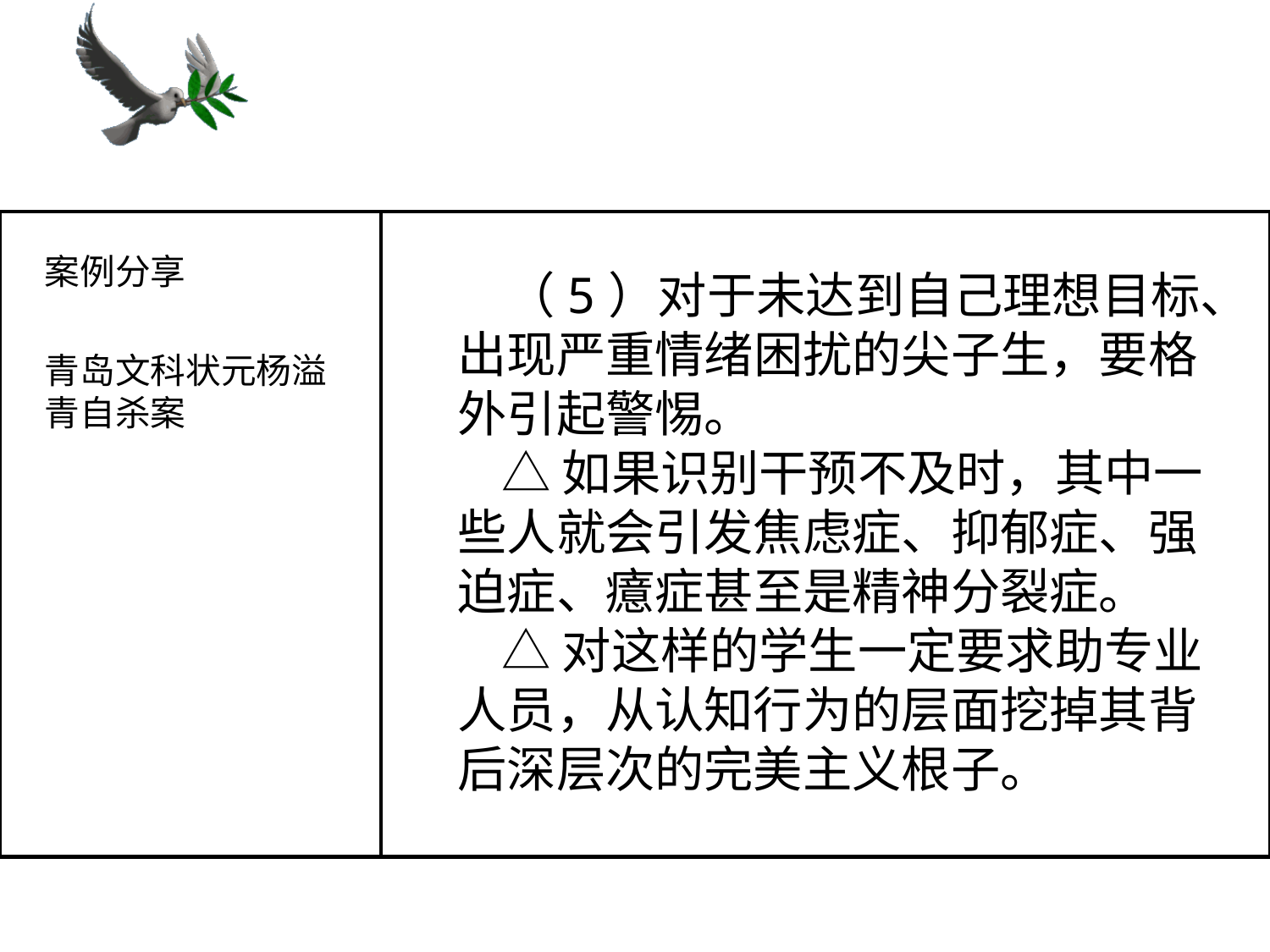

案例分享

青岛文科状元杨溢青自杀案
# （5）对于未达到自己理想目标、出现严重情绪困扰的尖子生，要格外引起警惕。 △ 如果识别干预不及时，其中一些人就会引发焦虑症、抑郁症、强迫症、癔症甚至是精神分裂症。 △ 对这样的学生一定要求助专业人员，从认知行为的层面挖掉其背后深层次的完美主义根子。